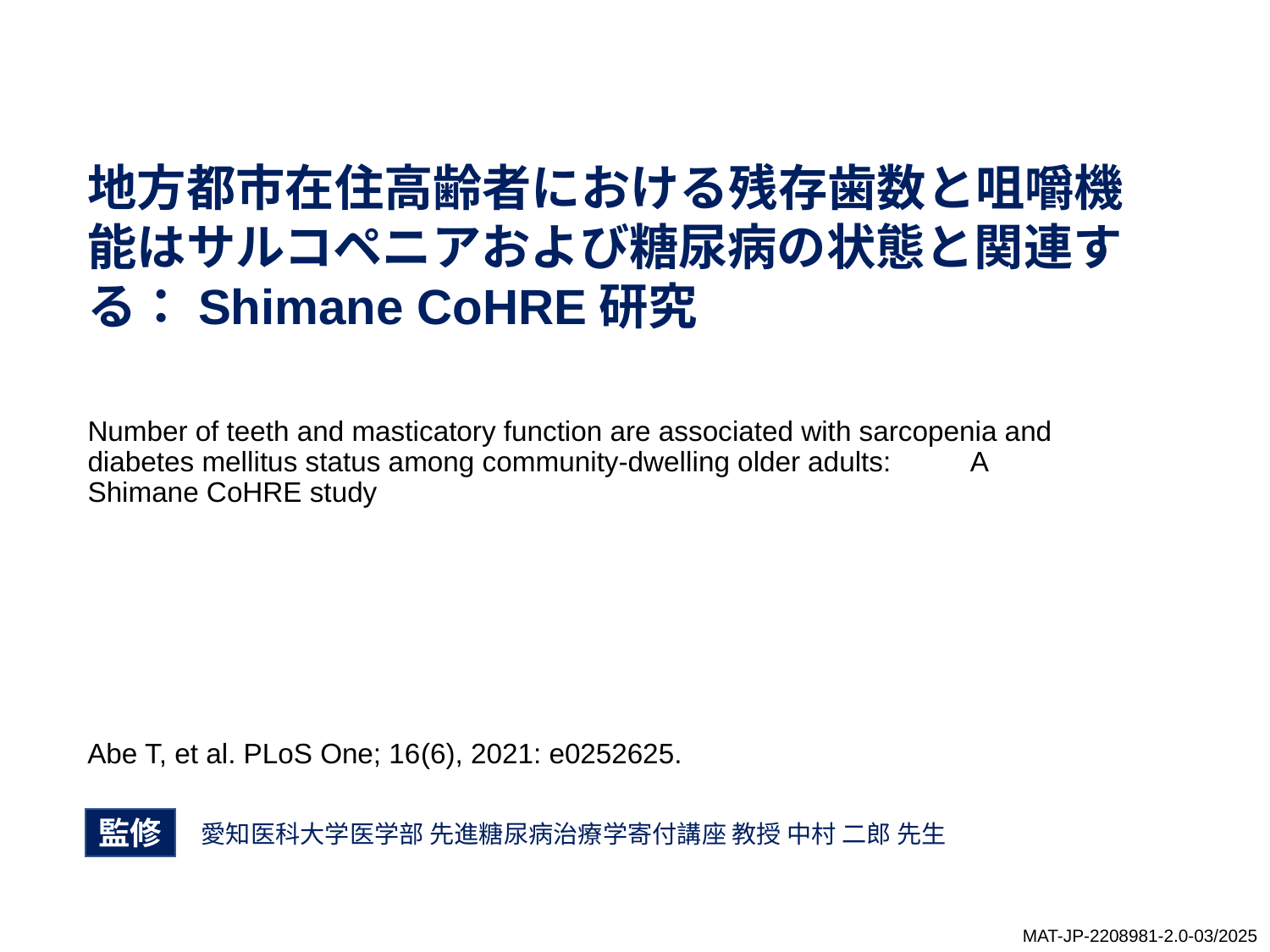

地方都市在住高齢者における残存歯数と咀嚼機能はサルコペニアおよび糖尿病の状態と関連する：Shimane CoHRE研究
Number of teeth and masticatory function are associated with sarcopenia and diabetes mellitus status among community-dwelling older adults: 　　A Shimane CoHRE study
Abe T, et al. PLoS One; 16(6), 2021: e0252625.
監修

愛知医科大学医学部 先進糖尿病治療学寄付講座 教授 中村 二郎 先生
MAT-JP-2208981-2.0-03/2025